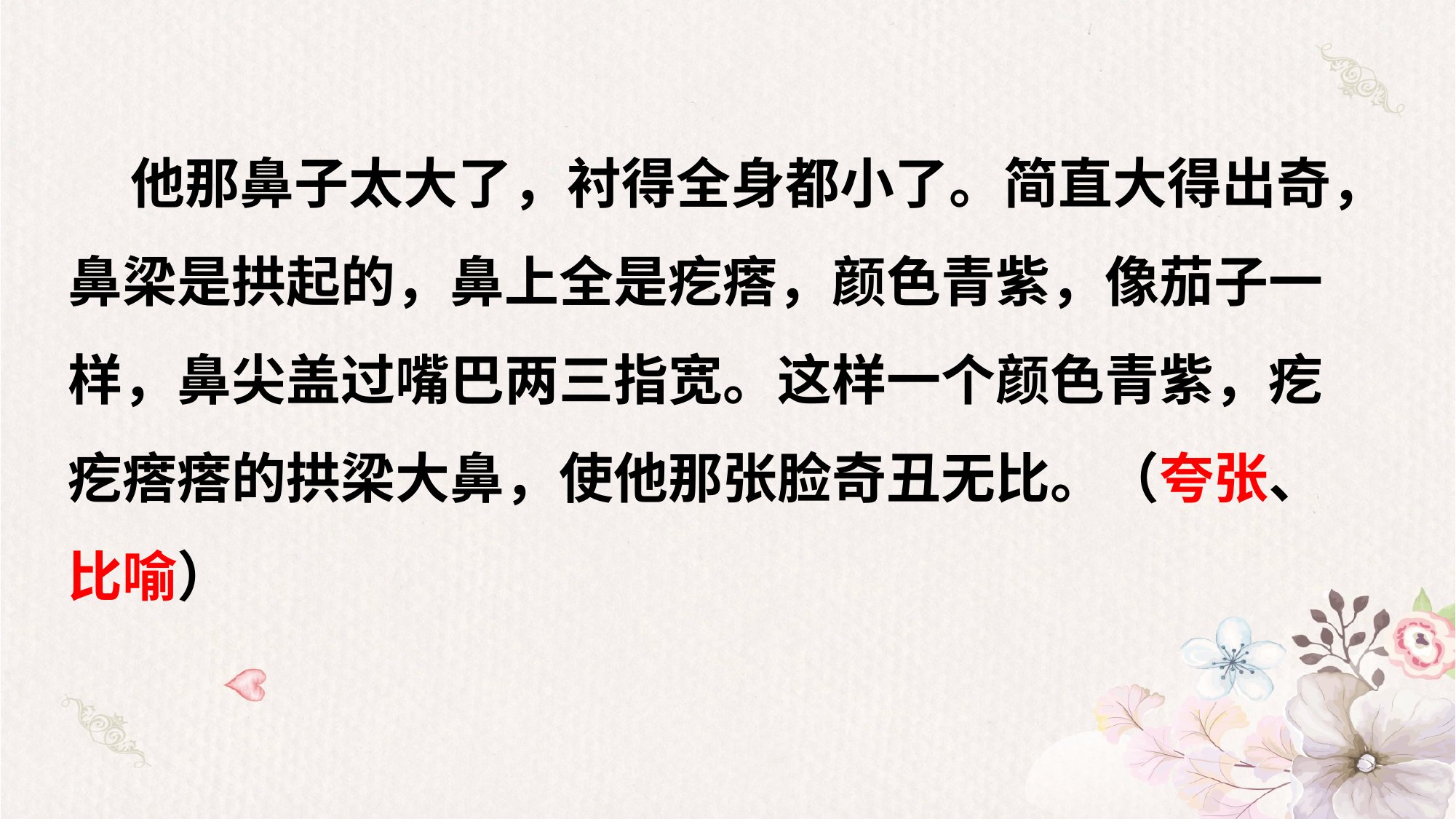

# 他那鼻子太大了，衬得全身都小了。简直大得出奇，鼻梁是拱起的，鼻上全是疙瘩，颜色青紫，像茄子一样，鼻尖盖过嘴巴两三指宽。这样一个颜色青紫，疙疙瘩瘩的拱梁大鼻，使他那张脸奇丑无比。（夸张、比喻）